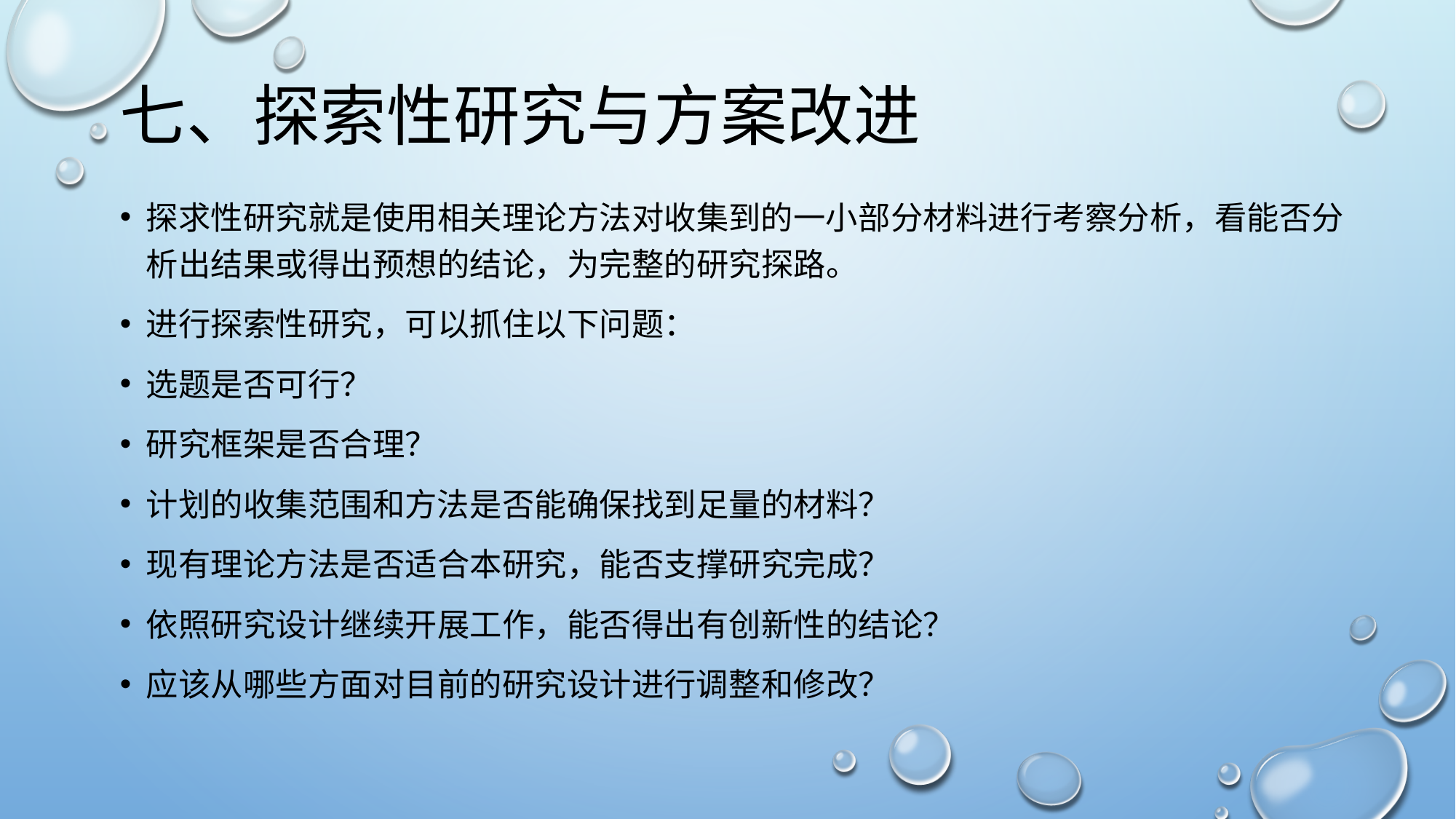

# 七、探索性研究与方案改进
探求性研究就是使用相关理论方法对收集到的一小部分材料进行考察分析，看能否分析出结果或得出预想的结论，为完整的研究探路。
进行探索性研究，可以抓住以下问题：
选题是否可行？
研究框架是否合理？
计划的收集范围和方法是否能确保找到足量的材料？
现有理论方法是否适合本研究，能否支撑研究完成？
依照研究设计继续开展工作，能否得出有创新性的结论？
应该从哪些方面对目前的研究设计进行调整和修改？